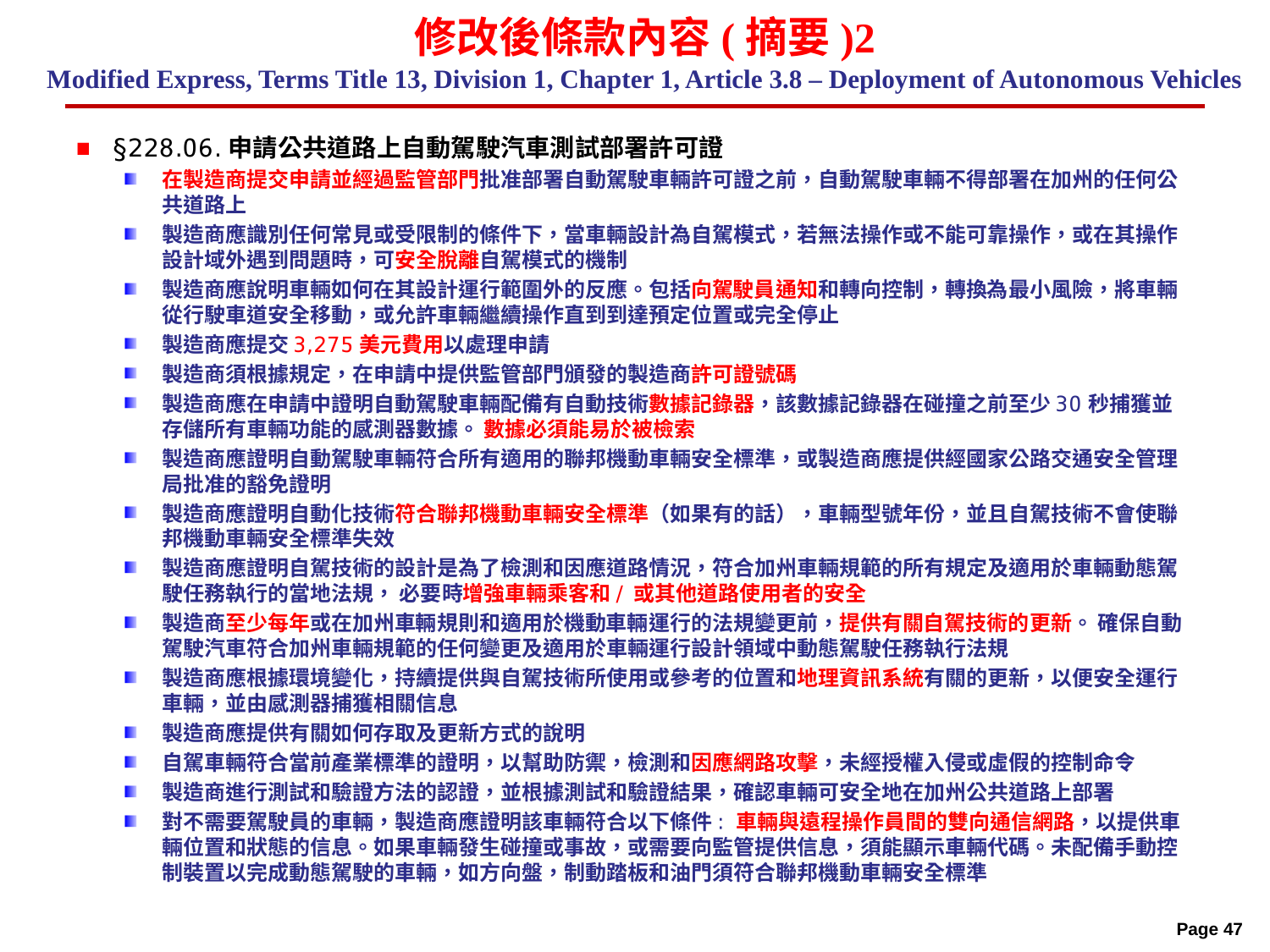

# 修改後條款內容(摘要)2 Modified Express, Terms Title 13, Division 1, Chapter 1, Article 3.8 – Deployment of Autonomous Vehicles
§228.06.申請公共道路上自動駕駛汽車測試部署許可證
在製造商提交申請並經過監管部門批准部署自動駕駛車輛許可證之前，自動駕駛車輛不得部署在加州的任何公共道路上
製造商應識別任何常見或受限制的條件下，當車輛設計為自駕模式，若無法操作或不能可靠操作，或在其操作設計域外遇到問題時，可安全脫離自駕模式的機制
製造商應說明車輛如何在其設計運行範圍外的反應。包括向駕駛員通知和轉向控制，轉換為最小風險，將車輛從行駛車道安全移動，或允許車輛繼續操作直到到達預定位置或完全停止
製造商應提交3,275美元費用以處理申請
製造商須根據規定，在申請中提供監管部門頒發的製造商許可證號碼
製造商應在申請中證明自動駕駛車輛配備有自動技術數據記錄器，該數據記錄器在碰撞之前至少30秒捕獲並存儲所有車輛功能的感測器數據。 數據必須能易於被檢索
製造商應證明自動駕駛車輛符合所有適用的聯邦機動車輛安全標準，或製造商應提供經國家公路交通安全管理局批准的豁免證明
製造商應證明自動化技術符合聯邦機動車輛安全標準（如果有的話），車輛型號年份，並且自駕技術不會使聯邦機動車輛安全標準失效
製造商應證明自駕技術的設計是為了檢測和因應道路情況，符合加州車輛規範的所有規定及適用於車輛動態駕駛任務執行的當地法規， 必要時增強車輛乘客和/或其他道路使用者的安全
製造商至少每年或在加州車輛規則和適用於機動車輛運行的法規變更前，提供有關自駕技術的更新。 確保自動駕駛汽車符合加州車輛規範的任何變更及適用於車輛運行設計領域中動態駕駛任務執行法規
製造商應根據環境變化，持續提供與自駕技術所使用或參考的位置和地理資訊系統有關的更新，以便安全運行車輛，並由感測器捕獲相關信息
製造商應提供有關如何存取及更新方式的說明
自駕車輛符合當前產業標準的證明，以幫助防禦，檢測和因應網路攻擊，未經授權入侵或虛假的控制命令
製造商進行測試和驗證方法的認證，並根據測試和驗證結果，確認車輛可安全地在加州公共道路上部署
對不需要駕駛員的車輛，製造商應證明該車輛符合以下條件: 車輛與遠程操作員間的雙向通信網路，以提供車輛位置和狀態的信息。如果車輛發生碰撞或事故，或需要向監管提供信息，須能顯示車輛代碼。未配備手動控制裝置以完成動態駕駛的車輛，如方向盤，制動踏板和油門須符合聯邦機動車輛安全標準